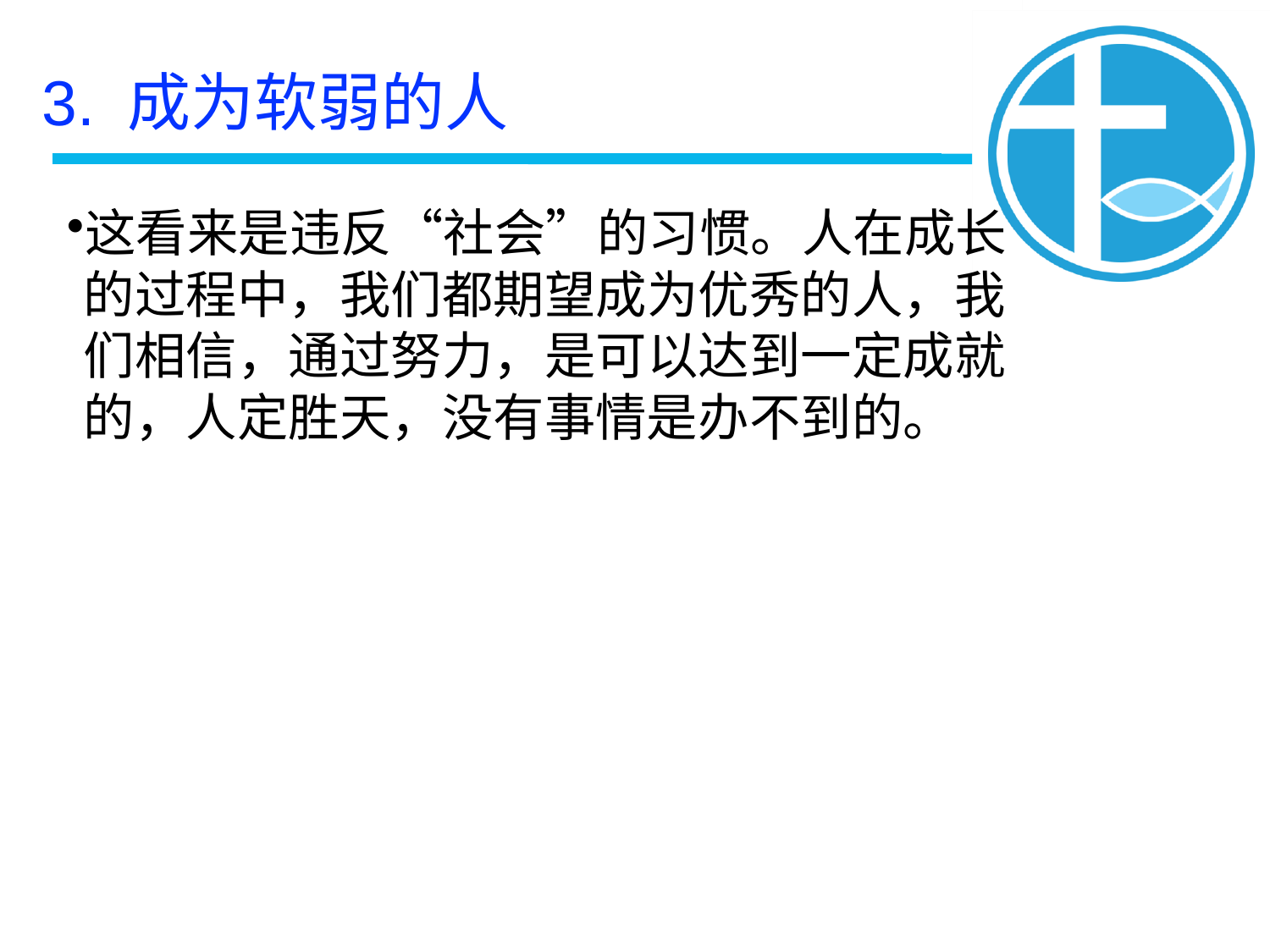

3. 成为软弱的人
这看来是违反“社会”的习惯。人在成长的过程中，我们都期望成为优秀的人，我们相信，通过努力，是可以达到一定成就的，人定胜天，没有事情是办不到的。